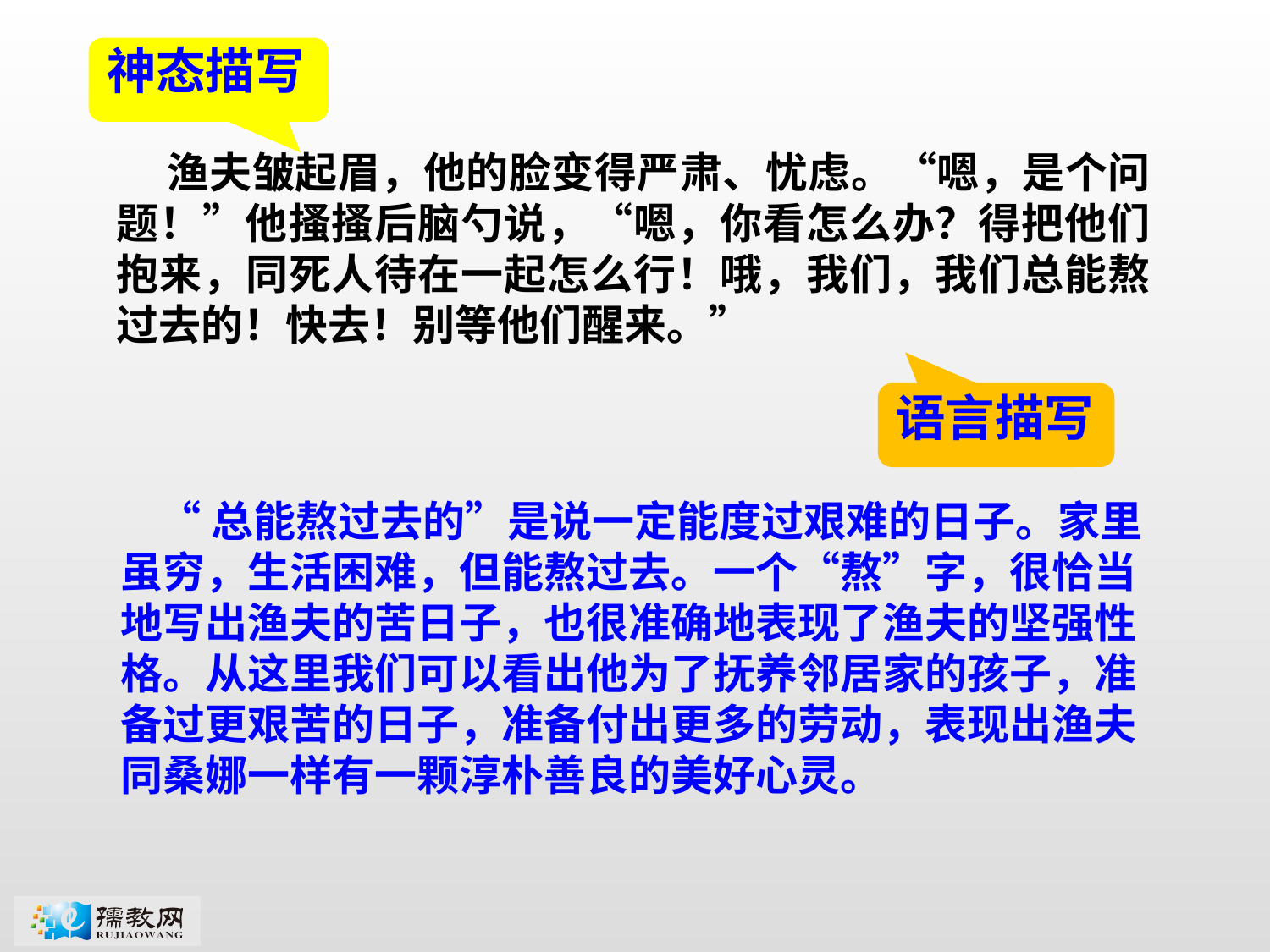

神态描写

    渔夫皱起眉，他的脸变得严肃、忧虑。“嗯，是个问题！”他搔搔后脑勺说，“嗯，你看怎么办？得把他们抱来，同死人待在一起怎么行！哦，我们，我们总能熬过去的！快去！别等他们醒来。”
语言描写

    “总能熬过去的”是说一定能度过艰难的日子。家里虽穷，生活困难，但能熬过去。一个“熬”字，很恰当地写出渔夫的苦日子，也很准确地表现了渔夫的坚强性格。从这里我们可以看出他为了抚养邻居家的孩子，准备过更艰苦的日子，准备付出更多的劳动，表现出渔夫同桑娜一样有一颗淳朴善良的美好心灵。